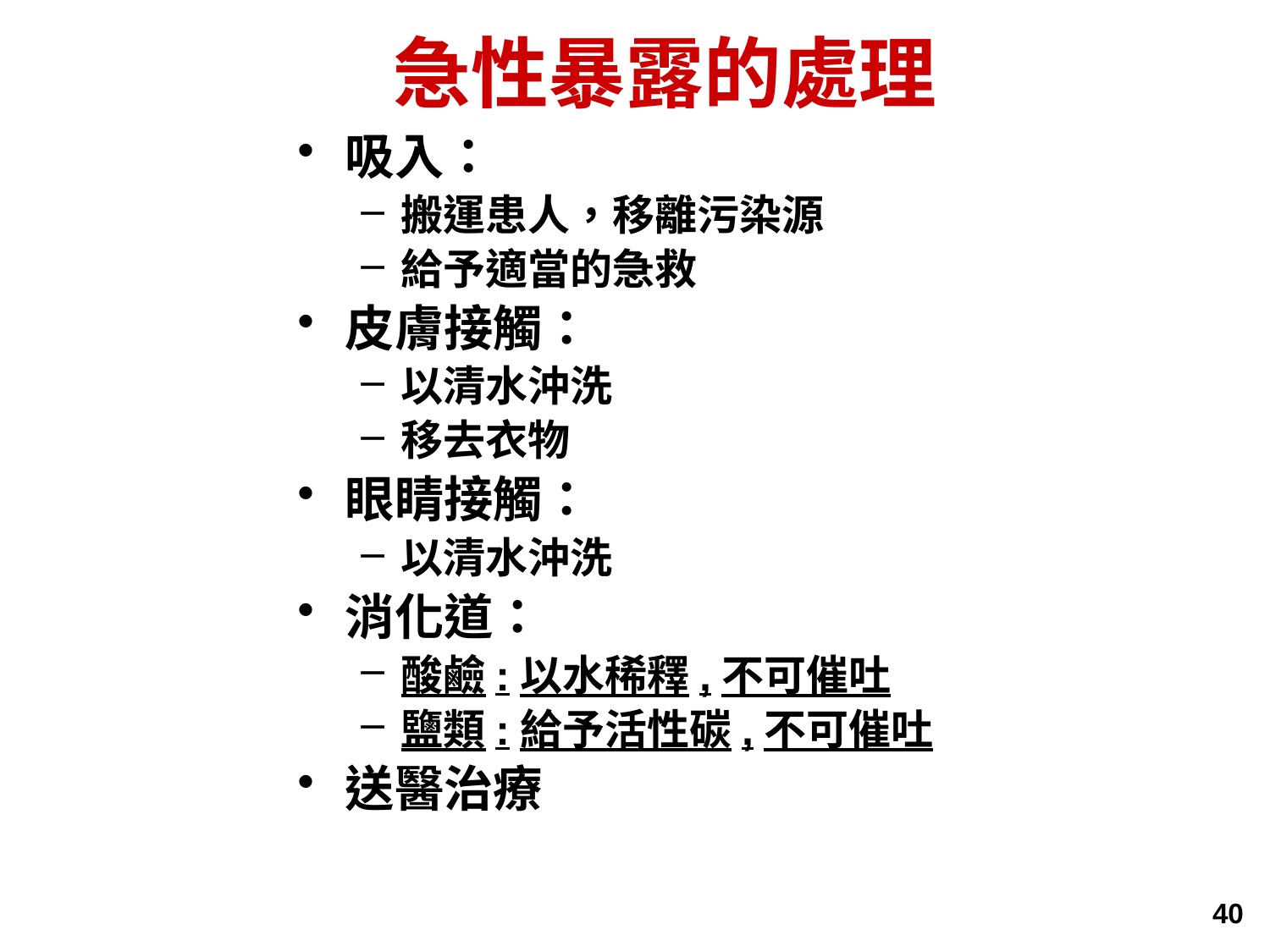

# 急性暴露的處理
吸入：
搬運患人，移離污染源
給予適當的急救
皮膚接觸：
以清水沖洗
移去衣物
眼睛接觸：
以清水沖洗
消化道：
酸鹼:以水稀釋,不可催吐
鹽類:給予活性碳,不可催吐
送醫治療

40